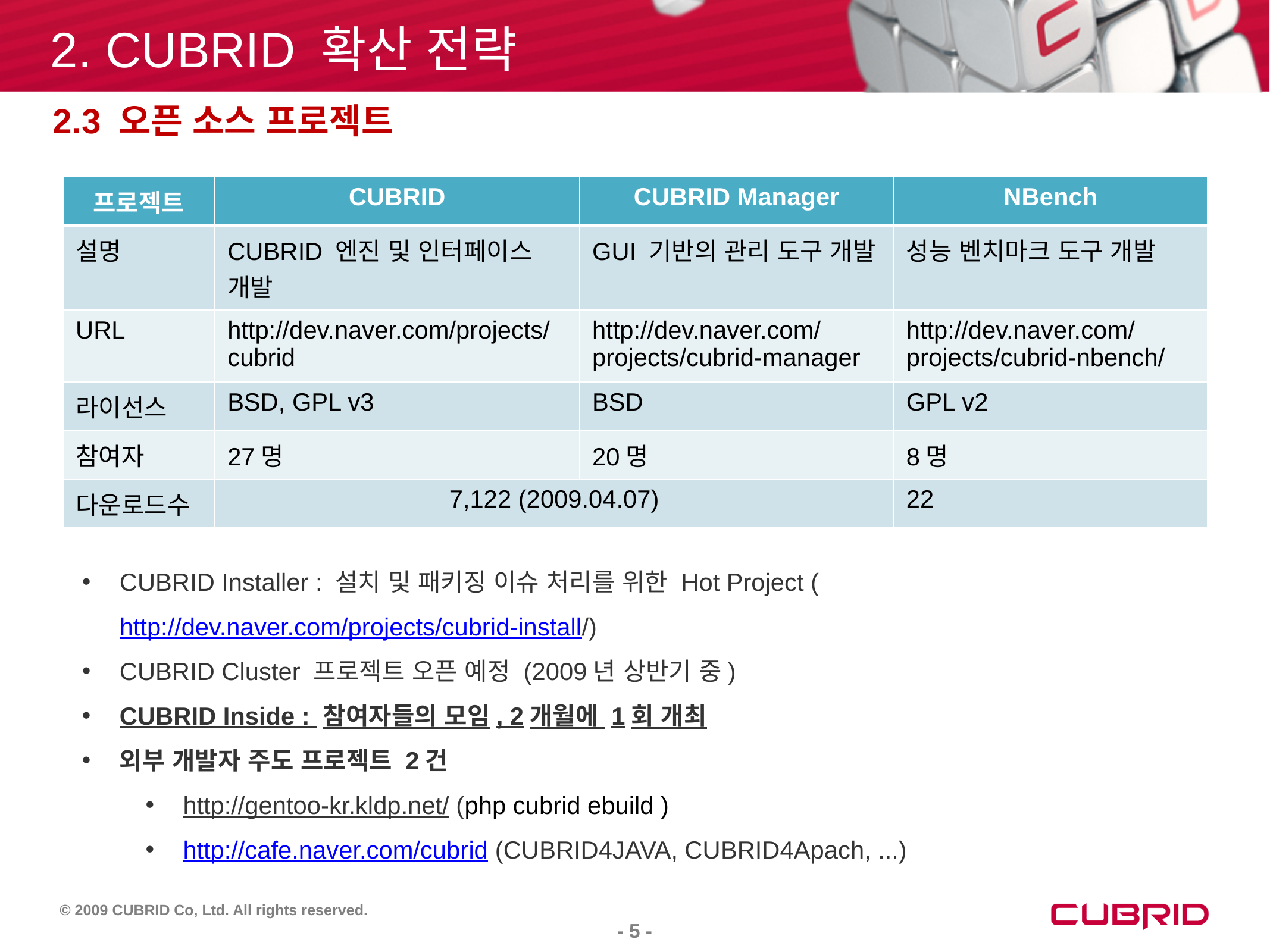

2. CUBRID 확산 전략
2.3 오픈 소스 프로젝트
| 프로젝트 | CUBRID | CUBRID Manager | NBench |
| --- | --- | --- | --- |
| 설명 | CUBRID 엔진 및 인터페이스 개발 | GUI 기반의 관리 도구 개발 | 성능 벤치마크 도구 개발 |
| URL | http://dev.naver.com/projects/cubrid | http://dev.naver.com/projects/cubrid-manager | http://dev.naver.com/projects/cubrid-nbench/ |
| 라이선스 | BSD, GPL v3 | BSD | GPL v2 |
| 참여자 | 27명 | 20명 | 8명 |
| 다운로드수 | 7,122 (2009.04.07) |  | 22 |
CUBRID Installer : 설치 및 패키징 이슈 처리를 위한 Hot Project (http://dev.naver.com/projects/cubrid-install/)
CUBRID Cluster 프로젝트 오픈 예정 (2009년 상반기 중)
CUBRID Inside : 참여자들의 모임, 2개월에 1회 개최
외부 개발자 주도 프로젝트 2건
http://gentoo-kr.kldp.net/ (php cubrid ebuild )
http://cafe.naver.com/cubrid (CUBRID4JAVA, CUBRID4Apach, ...)
- 5 -